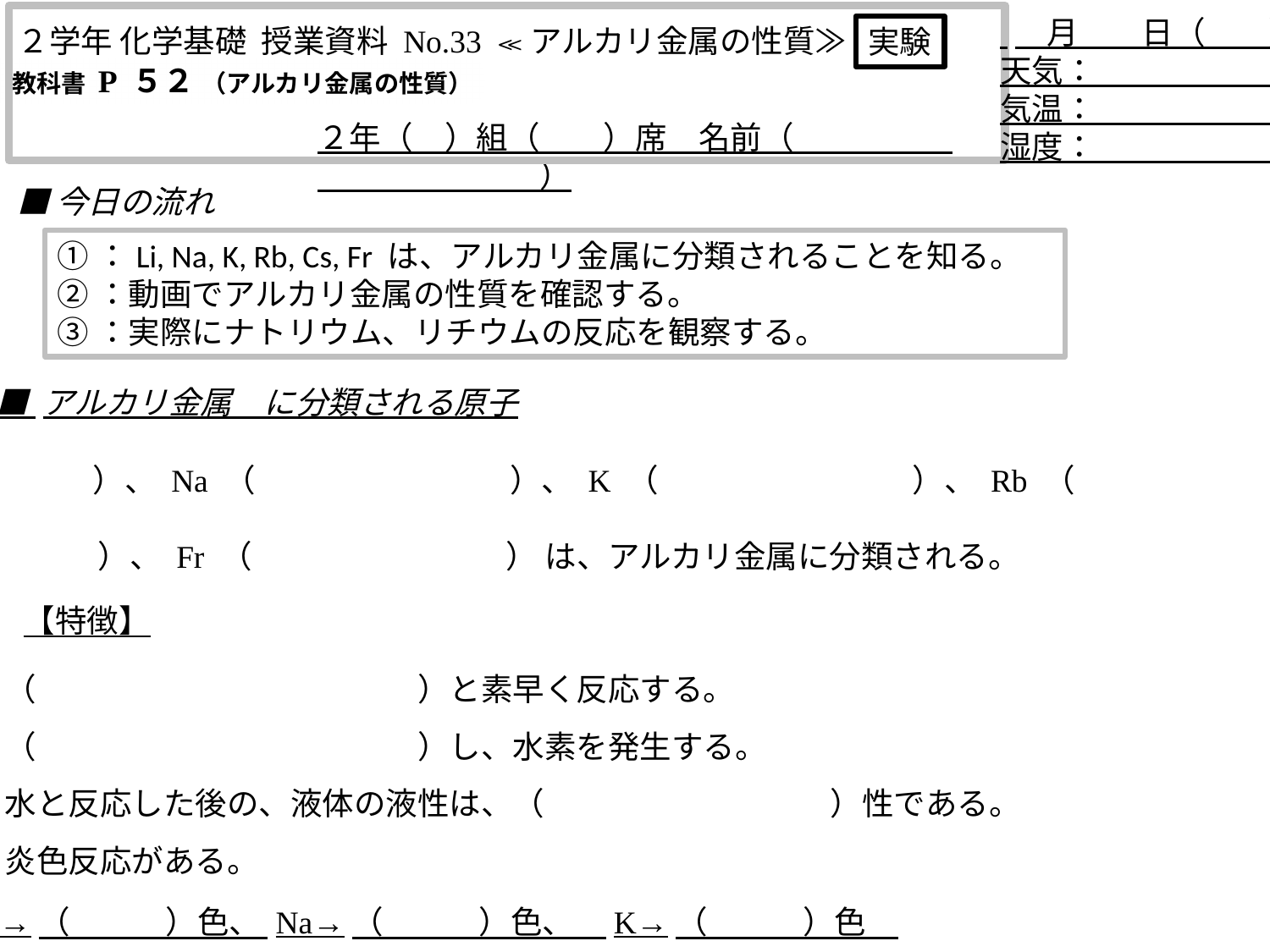

月　　日（　　）
天気：
気温：
湿度：
２学年 化学基礎  授業資料 No.33  ≪アルカリ金属の性質≫
実験
 教科書 P ５２ （アルカリ金属の性質）
２年（　）組（　　）席　名前（　　　　　　　　　　　　）
■今日の流れ
①：Li, Na, K, Rb, Cs, Fr は、アルカリ金属に分類されることを知る。
②：動画でアルカリ金属の性質を確認する。
③：実際にナトリウム、リチウムの反応を観察する。
■ アルカリ金属　に分類される原子
Li （　　　　　　　　）、 Na （　　　　　　　　）、 K （　　　　　　　　）、 Rb （　　　　　　　　）、
Cs （　　　　　　　　）、 Fr （　　　　　　　　） は、アルカリ金属に分類される。
【特徴】
①（　　　　　　　　　　　　）と素早く反応する。
②（　　　　　　　　　　　　）し、水素を発生する。
③水と反応した後の、液体の液性は、（　　　　　　　　　）性である。
④炎色反応がある。
Li→（　　　）色、 Na→（　　　）色、　K→（　　　）色